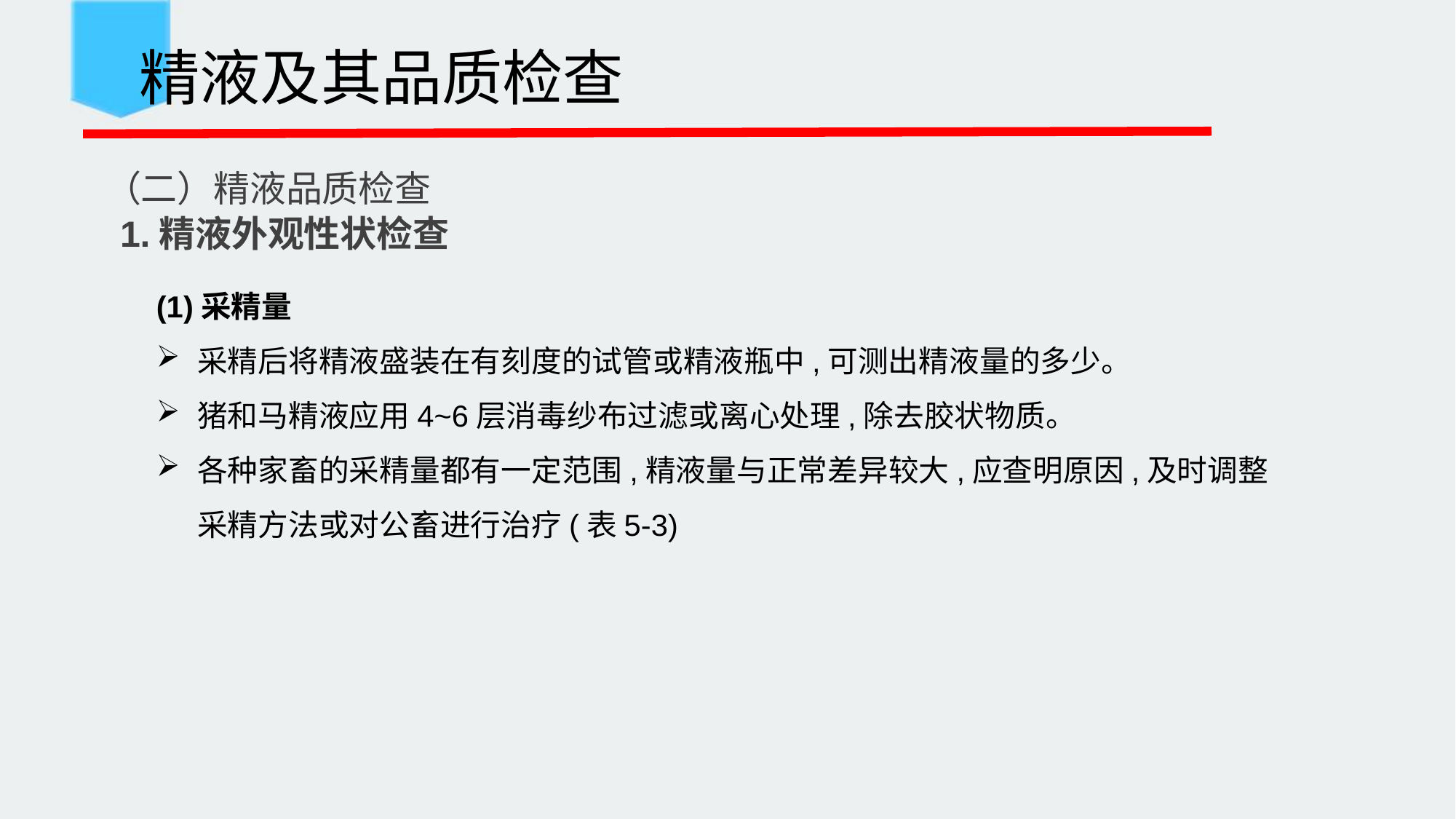

精液及其品质检查
  （二）精液品质检查
    1.精液外观性状检查
(1)采精量
采精后将精液盛装在有刻度的试管或精液瓶中,可测出精液量的多少。
猪和马精液应用4~6层消毒纱布过滤或离心处理,除去胶状物质。
各种家畜的采精量都有一定范围,精液量与正常差异较大,应查明原因,及时调整采精方法或对公畜进行治疗(表5-3)